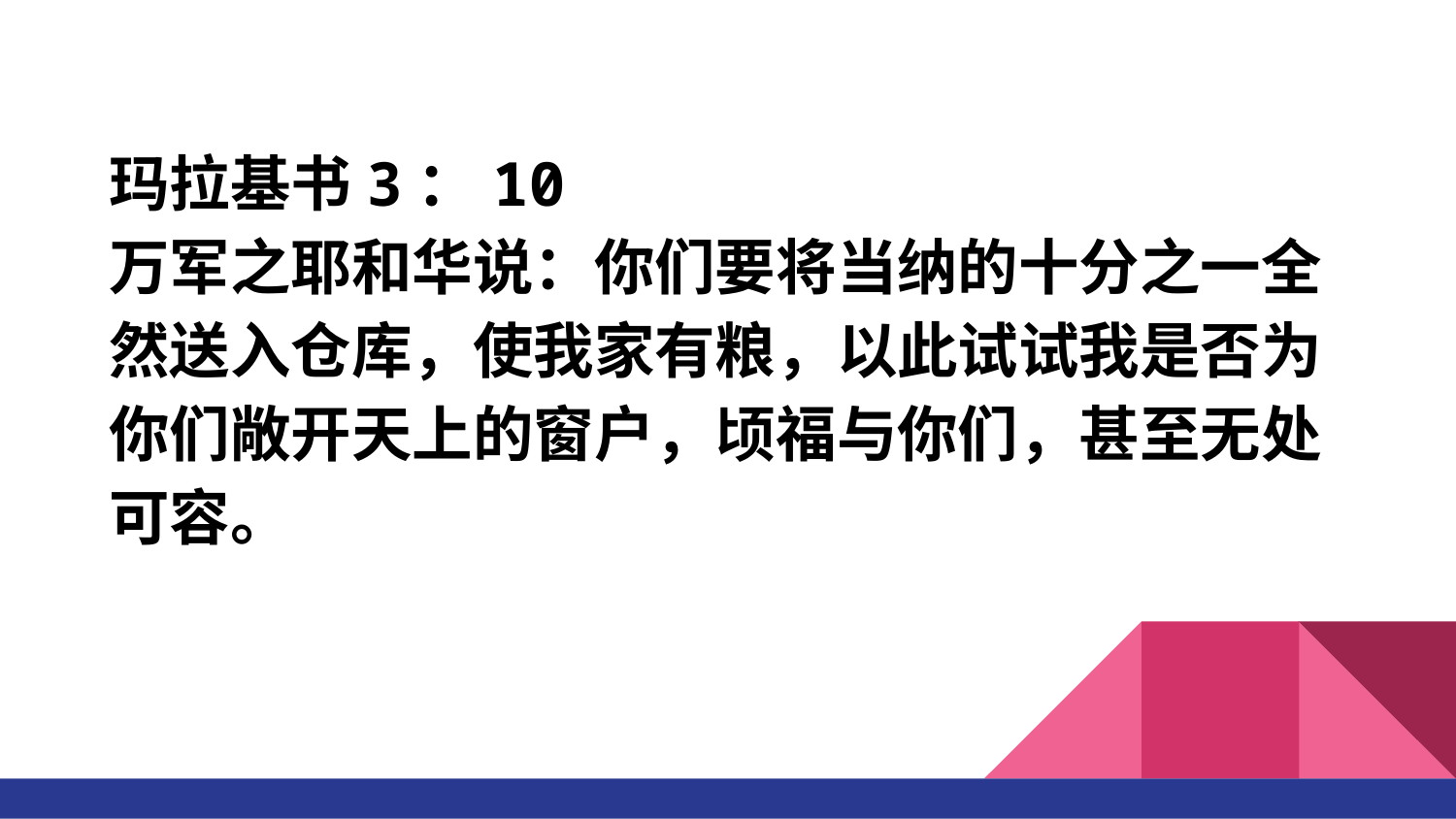

玛拉基书3：10
万军之耶和华说：你们要将当纳的十分之一全然送入仓库，使我家有粮，以此试试我是否为你们敞开天上的窗户，顷福与你们，甚至无处可容。